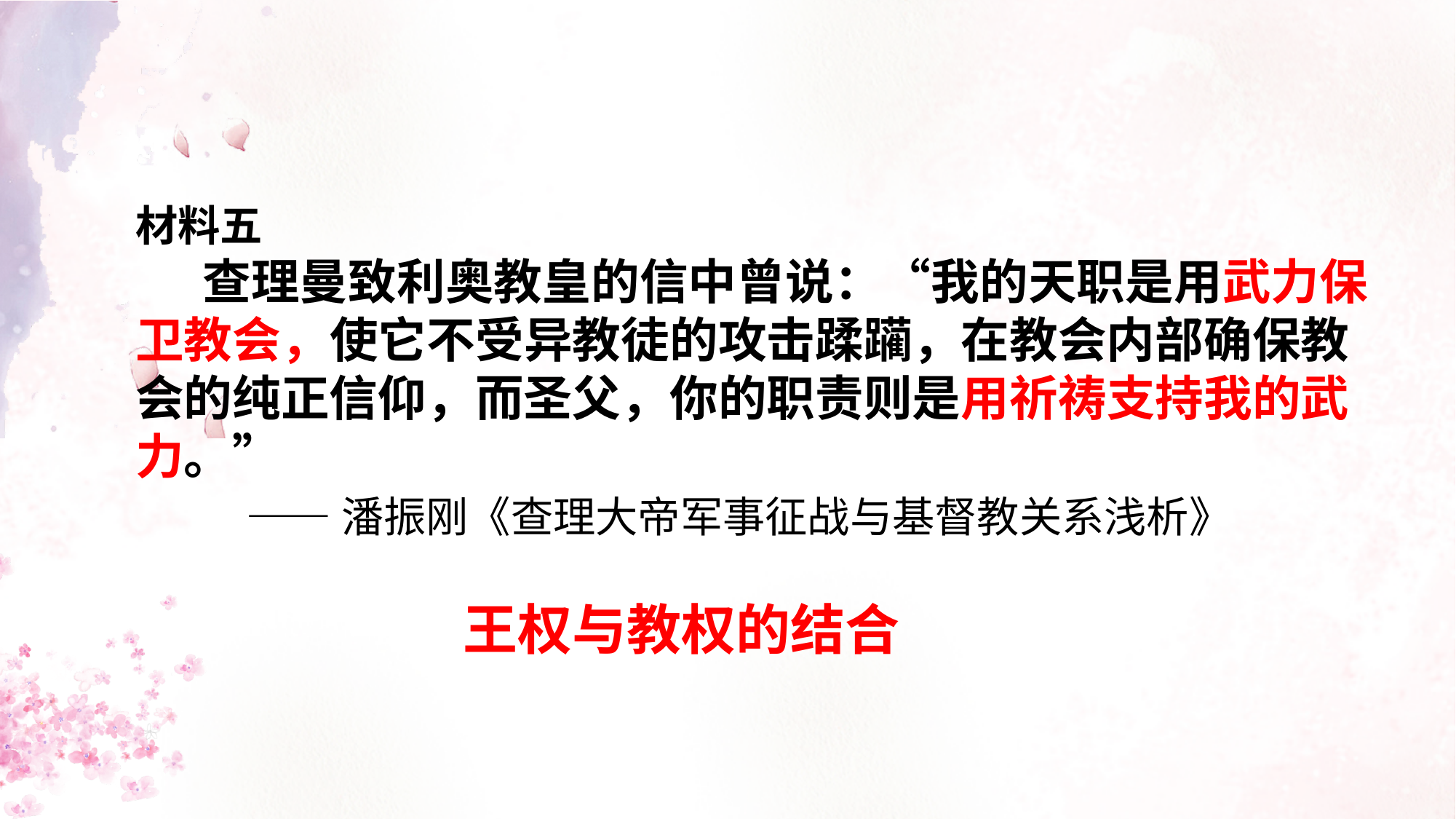

材料五
     查理曼致利奥教皇的信中曾说：“我的天职是用武力保卫教会，使它不受异教徒的攻击蹂躏，在教会内部确保教会的纯正信仰，而圣父，你的职责则是用祈祷支持我的武力。”
          ——潘振刚《查理大帝军事征战与基督教关系浅析》
王权与教权的结合